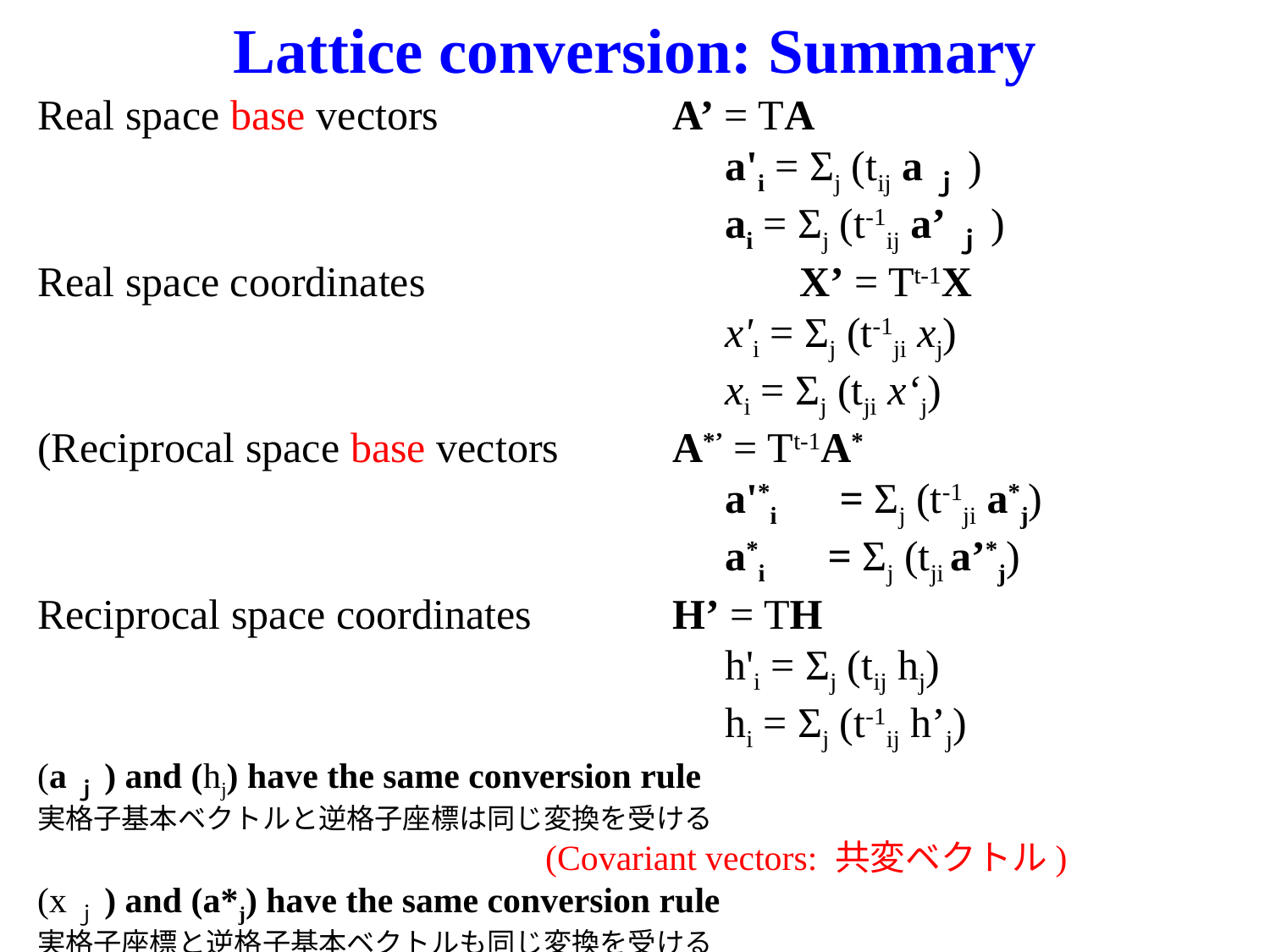

# Lattice conversion: Summary
Real space base vectors　		A’ = TA
					　a'i = Σj (tij aｊ)
					　ai = Σj (t-1ij a’ｊ)
Real space coordinates　　　　		X’ = Tt-1X
					　x'i = Σj (t-1ji xj)
					　xi = Σj (tji x‘j)
(Reciprocal space base vectors　　	A*’ = Tt-1A*
					　a'*i　= Σj (t-1ji a*j)
					　a*i　= Σj (tji a’*j)
Reciprocal space coordinates　	H’ = TH
				　	　h'i = Σj (tij hj)
				　	　hi = Σj (t-1ij h’j)
(aｊ) and (hj) have the same conversion rule
実格子基本ベクトルと逆格子座標は同じ変換を受ける
				(Covariant vectors: 共変ベクトル)
(xｊ) and (a*j) have the same conversion rule
実格子座標と逆格子基本ベクトルも同じ変換を受ける
				(Contravariant vectors: 反変ベクトル)